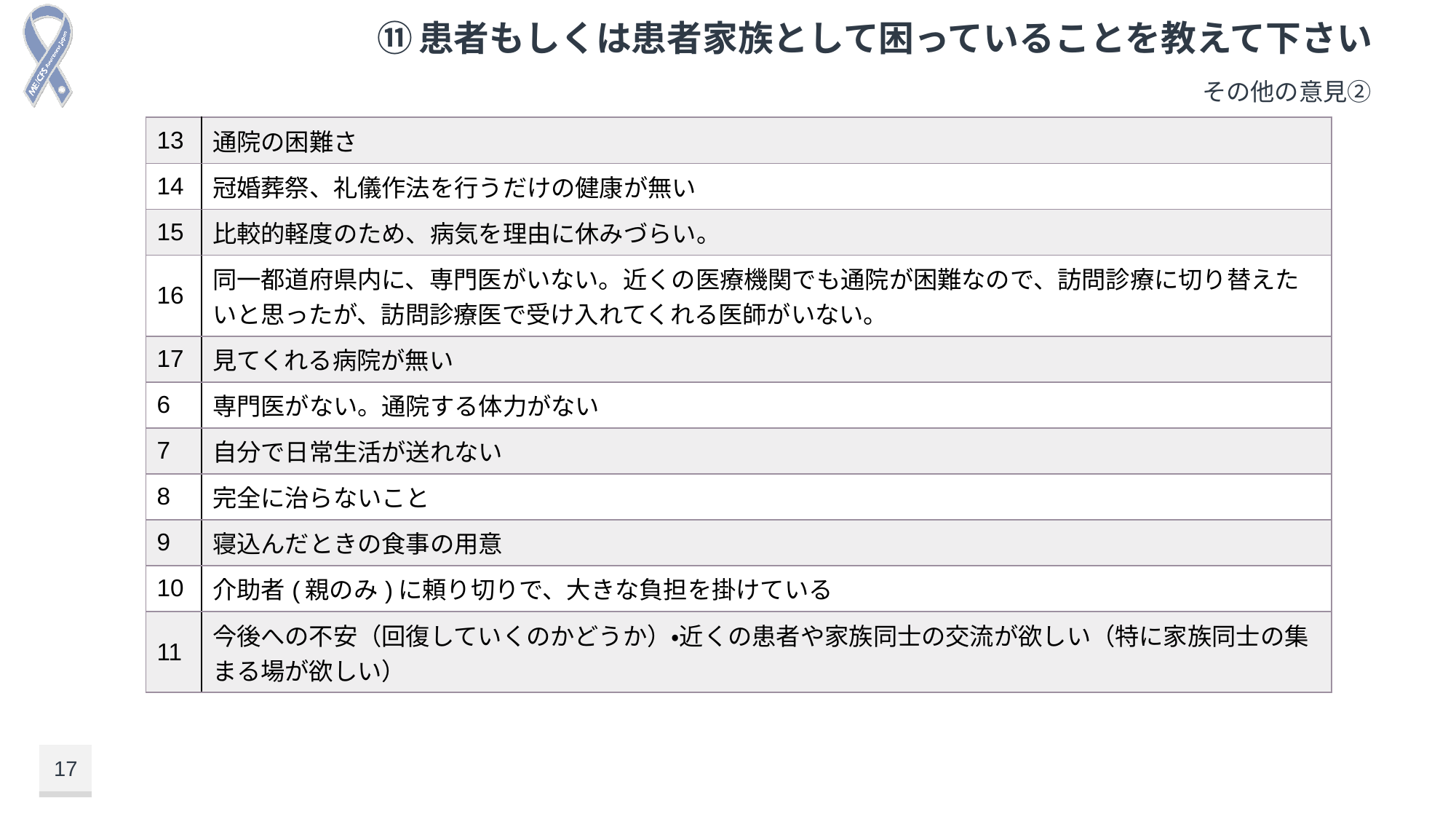

# ⑪患者もしくは患者家族として困っていることを教えて下さい
その他の意見②
| 13 | 通院の困難さ |
| --- | --- |
| 14 | 冠婚葬祭、礼儀作法を行うだけの健康が無い |
| 15 | 比較的軽度のため、病気を理由に休みづらい。 |
| 16 | 同一都道府県内に、専門医がいない。近くの医療機関でも通院が困難なので、訪問診療に切り替えたいと思ったが、訪問診療医で受け入れてくれる医師がいない。 |
| 17 | 見てくれる病院が無い |
| 6 | 専門医がない。通院する体力がない |
| 7 | 自分で日常生活が送れない |
| 8 | 完全に治らないこと |
| 9 | 寝込んだときの食事の用意 |
| 10 | 介助者(親のみ)に頼り切りで、大きな負担を掛けている |
| 11 | 今後への不安（回復していくのかどうか）・近くの患者や家族同士の交流が欲しい（特に家族同士の集まる場が欲しい） |
17